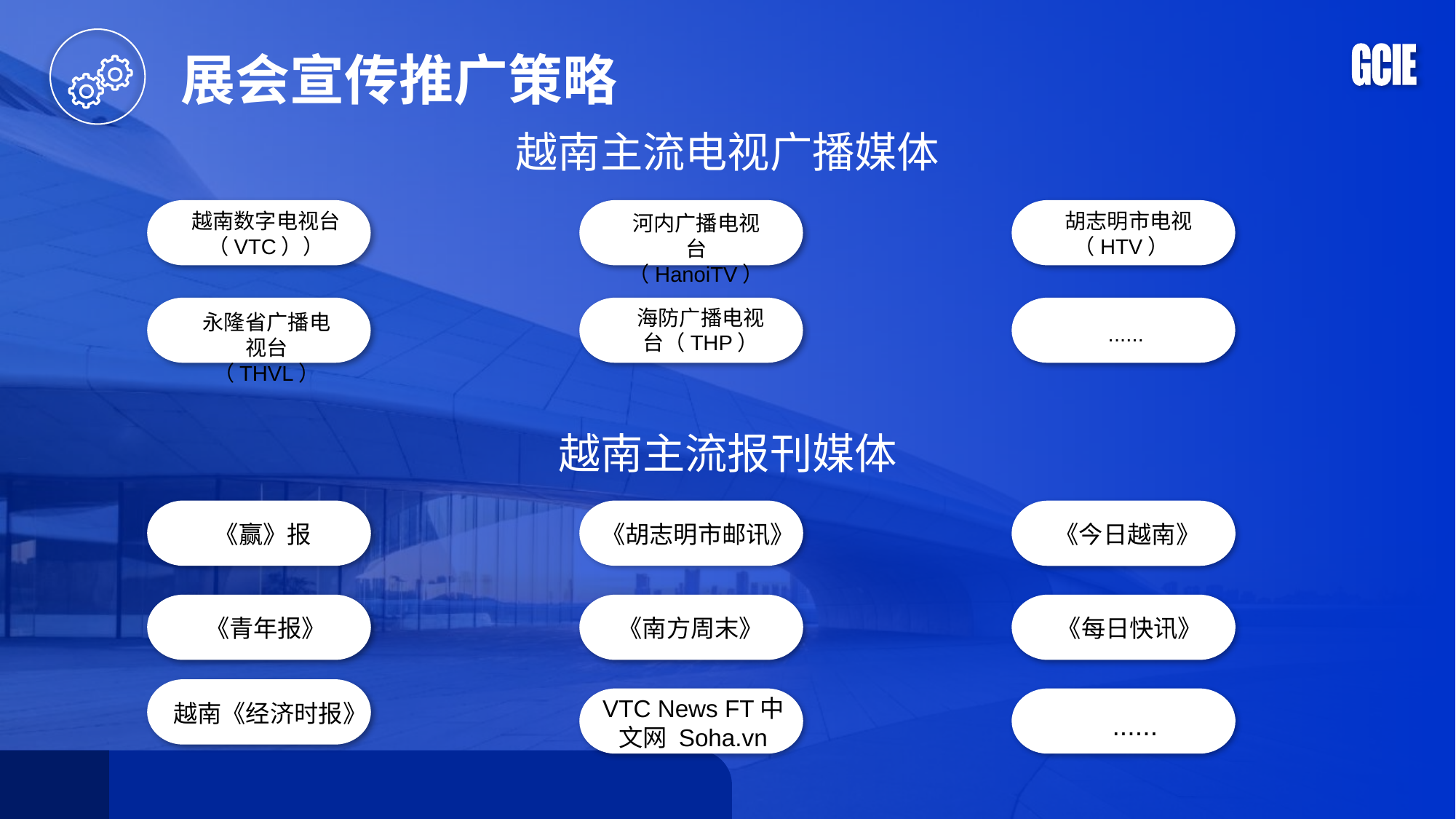

展会宣传推广策略

越南主流电视广播媒体

胡志明市电视（HTV）
越南数字电视台（VTC））
河内广播电视台（HanoiTV）

海防广播电视台（THP）
永隆省广播电视台（THVL）
......
越南主流报刊媒体

《胡志明市邮讯》
《今日越南》
《赢》报

《南方周末》
《青年报》
《每日快讯》

VTC News FT中文网 Soha.vn

 越南《经济时报》
......